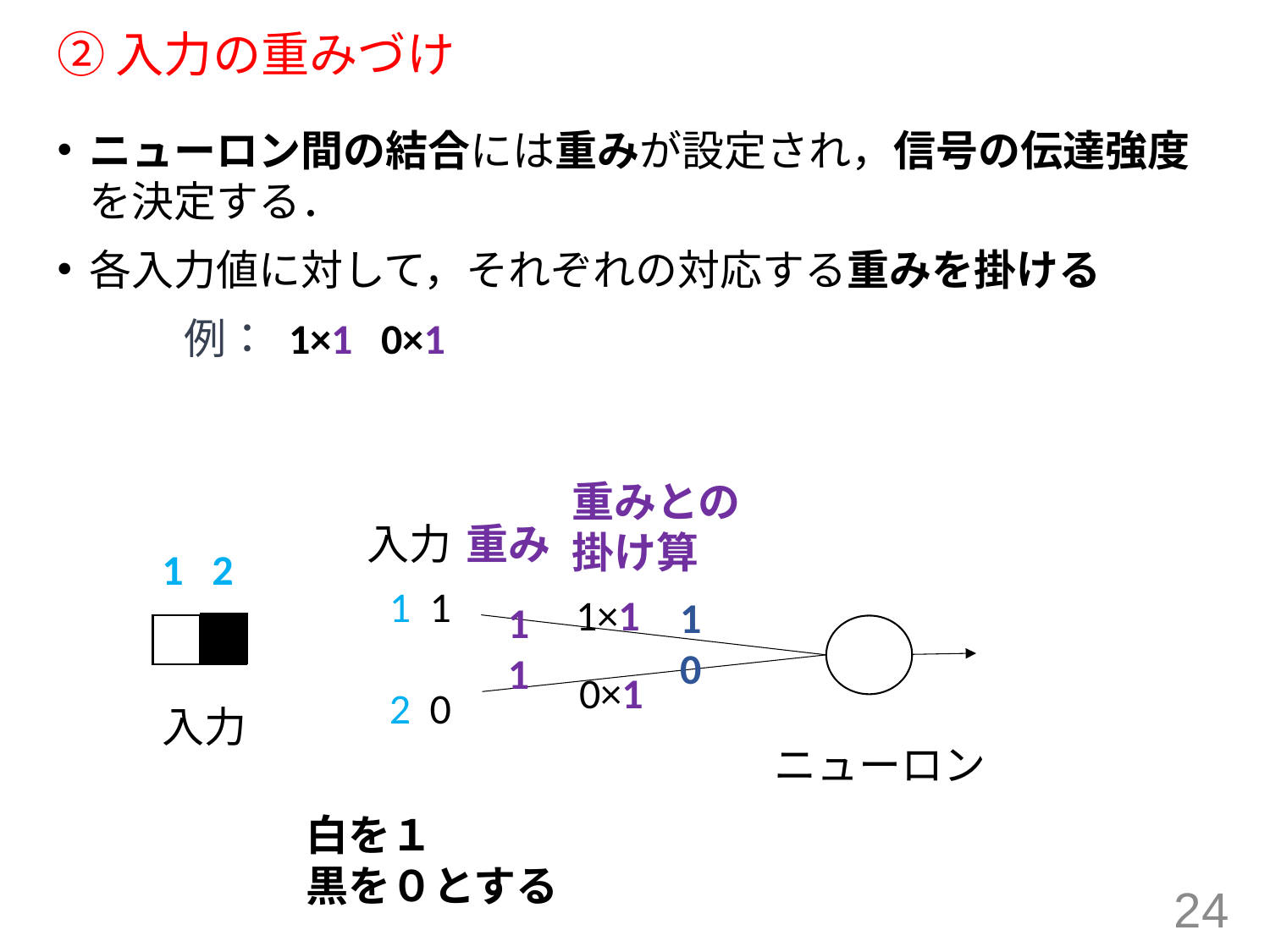

# ②入力の重みづけ
ニューロン間の結合には重みが設定され，信号の伝達強度を決定する．
各入力値に対して，それぞれの対応する重みを掛ける
	例： 1×1   0×1

重みとの
掛け算
入力
重み
1   2
1  1

2  0
1×1
1
0

1
1

0×1
入力
ニューロン
白を１
黒を０とする
24